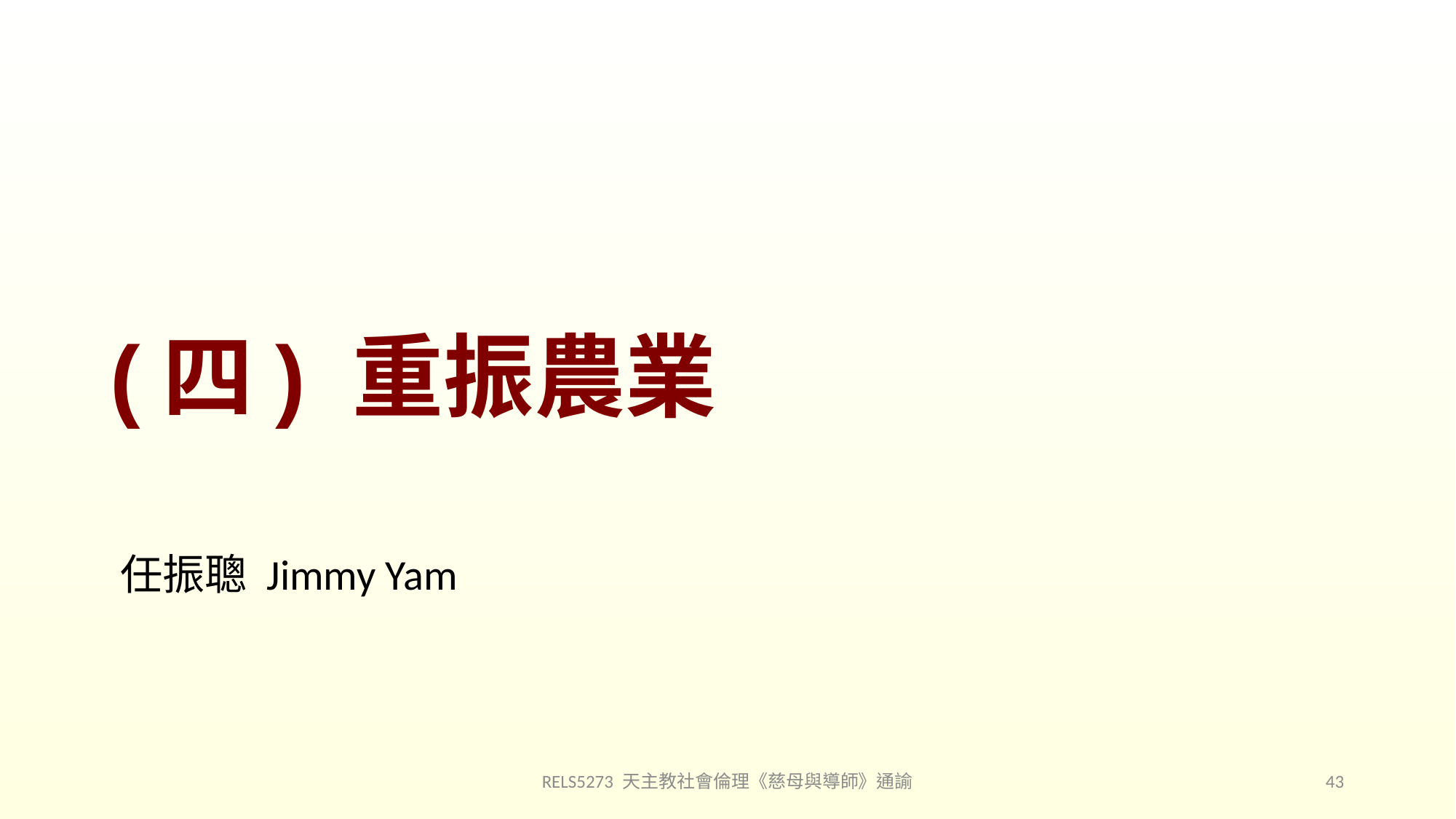

# (四) 重振農業
任振聰 Jimmy Yam

RELS5273 天主教社會倫理《慈母與導師》通諭
43